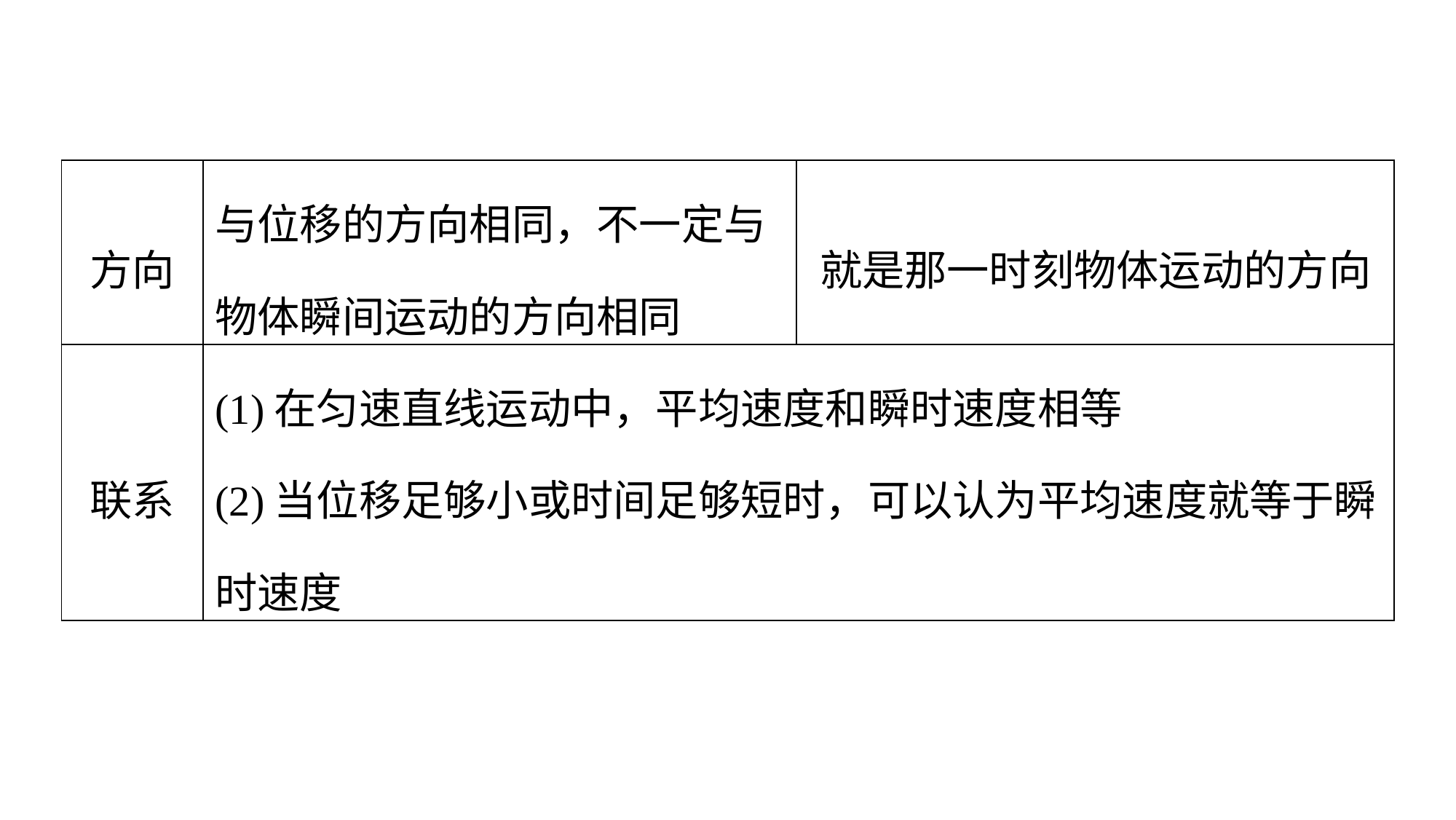

| 方向 | 与位移的方向相同，不一定与物体瞬间运动的方向相同 | 就是那一时刻物体运动的方向 |
| --- | --- | --- |
| 联系 | (1)在匀速直线运动中，平均速度和瞬时速度相等 (2)当位移足够小或时间足够短时，可以认为平均速度就等于瞬时速度 |  |